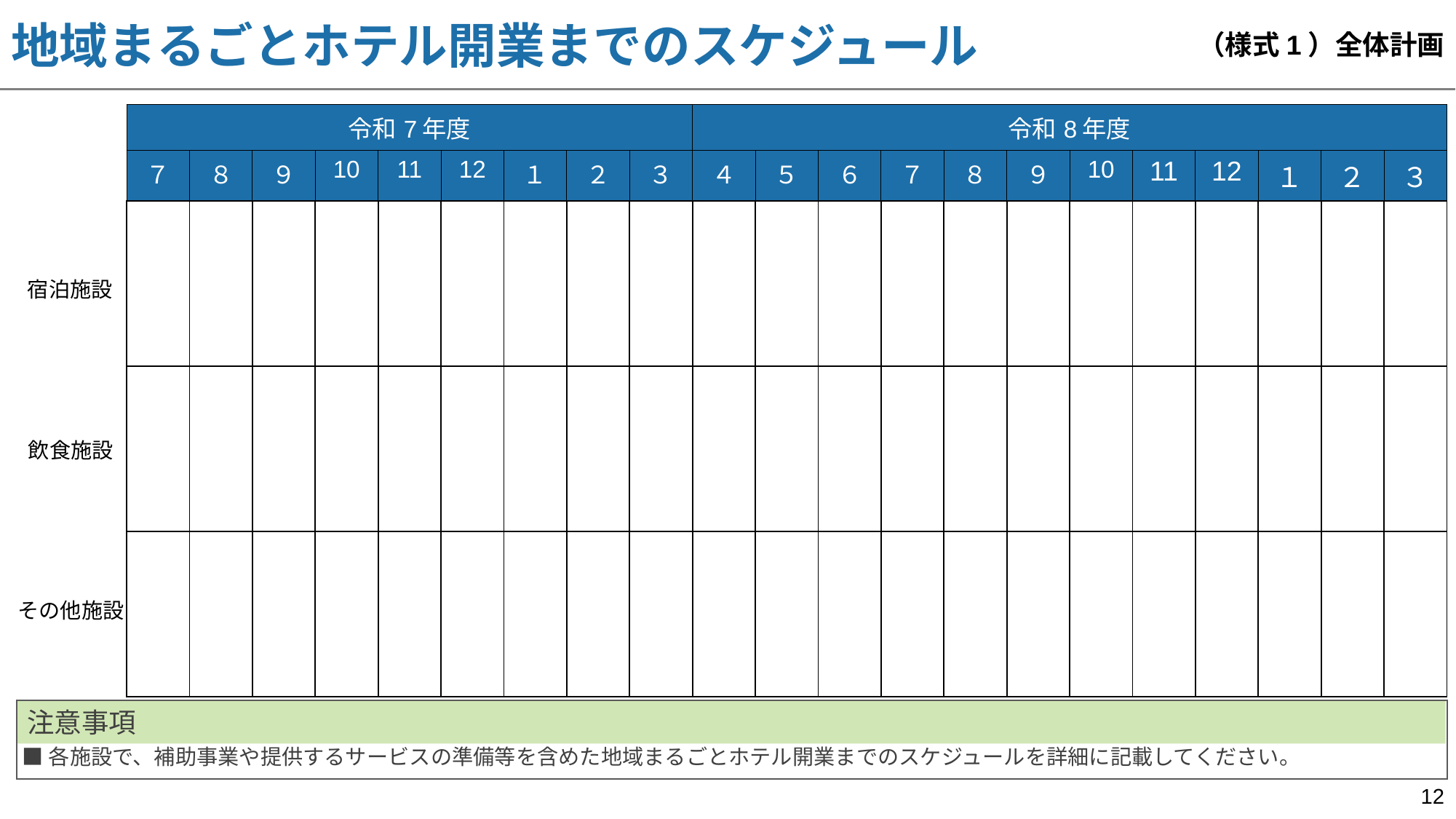

# 地域まるごとホテル開業までのスケジュール
（様式1）全体計画
| 令和7年度 |  |  |  |  |  |  |  |  | 令和8年度 |  |  |  |  |  |  |  |  |  |  |  |
| --- | --- | --- | --- | --- | --- | --- | --- | --- | --- | --- | --- | --- | --- | --- | --- | --- | --- | --- | --- | --- |
| ７ | ８ | ９ | 10 | 11 | 12 | １ | ２ | ３ | ４ | ５ | ６ | ７ | ８ | ９ | 10 | 11 | 12 | １ | ２ | ３ |
|  |  |  |  |  |  |  |  |  |  |  |  |  |  |  |  |  |  |  |  |  |
|  |  |  |  |  |  |  |  |  |  |  |  |  |  |  |  |  |  |  |  |  |
|  |  |  |  |  |  |  |  |  |  |  |  |  |  |  |  |  |  |  |  |  |
宿泊施設
飲食施設
その他施設

注意事項
■各施設で、補助事業や提供するサービスの準備等を含めた地域まるごとホテル開業までのスケジュールを詳細に記載してください。
12